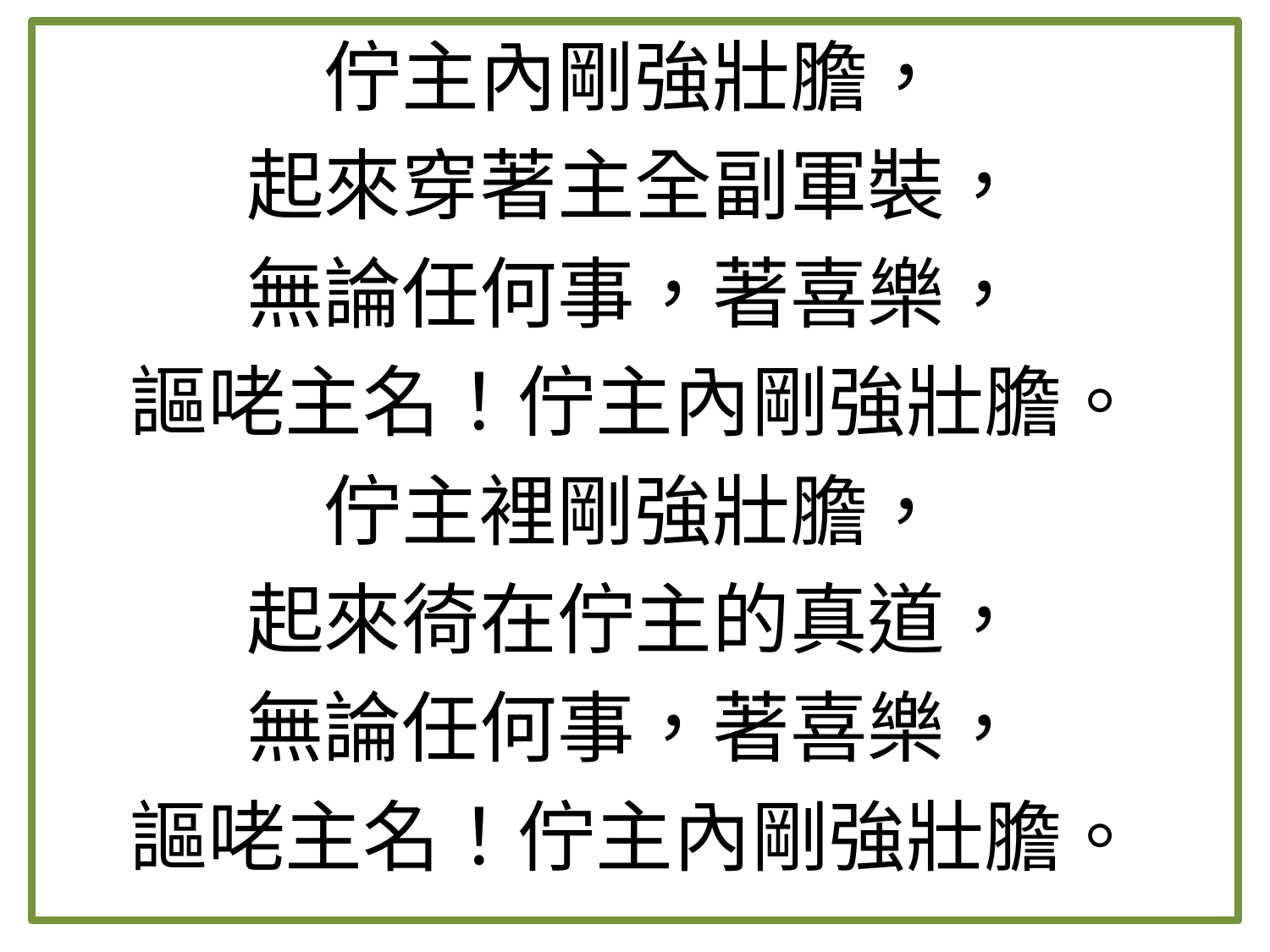

佇主內剛強壯膽，
起來穿著主全副軍裝，
無論任何事，著喜樂，
謳咾主名！佇主內剛強壯膽。
佇主裡剛強壯膽，
起來徛在佇主的真道，
無論任何事，著喜樂，
謳咾主名！佇主內剛強壯膽。